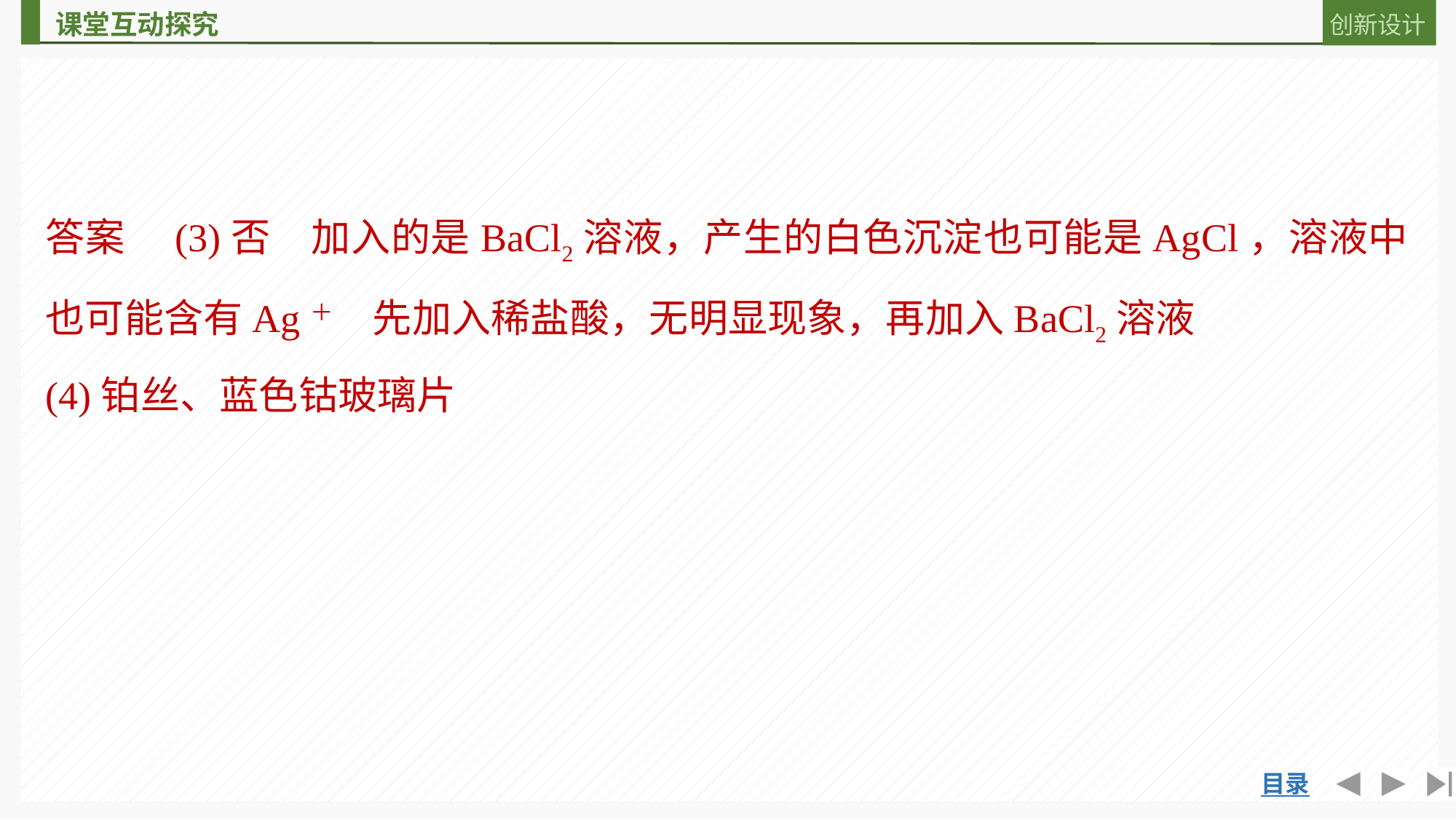

答案　(3)否　加入的是BaCl2溶液，产生的白色沉淀也可能是AgCl，溶液中也可能含有Ag＋　先加入稀盐酸，无明显现象，再加入BaCl2溶液
(4)铂丝、蓝色钴玻璃片